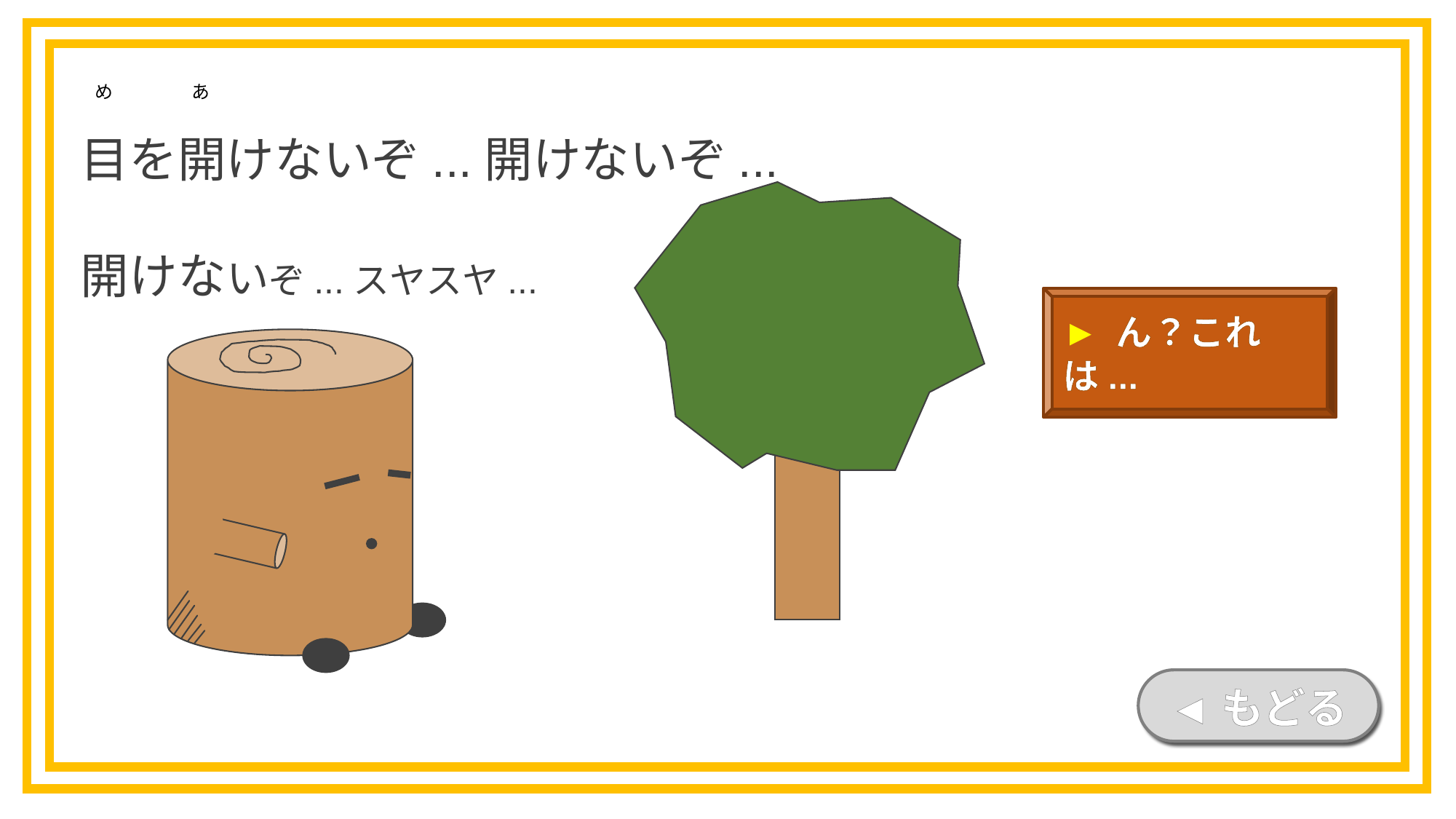

目を開けないぞ...開けないぞ...
開けないぞ...スヤスヤ...
め
あ

► ん？これは...

◄もどる